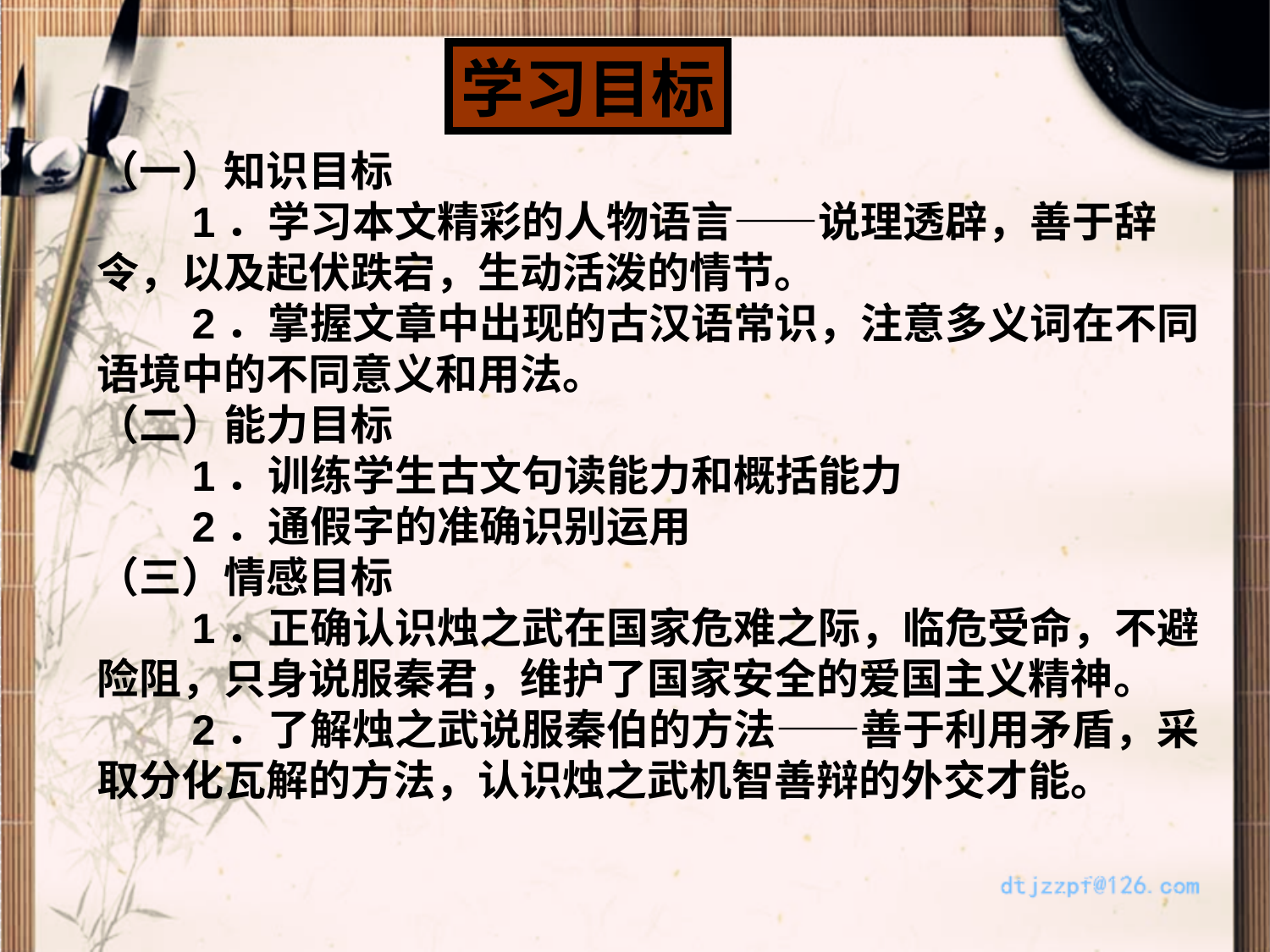

学习目标
（一）知识目标
　　1．学习本文精彩的人物语言——说理透辟，善于辞令，以及起伏跌宕，生动活泼的情节。
　　2．掌握文章中出现的古汉语常识，注意多义词在不同语境中的不同意义和用法。
（二）能力目标
　　1．训练学生古文句读能力和概括能力
　　2．通假字的准确识别运用
（三）情感目标
　　1．正确认识烛之武在国家危难之际，临危受命，不避险阻，只身说服秦君，维护了国家安全的爱国主义精神。
　　2．了解烛之武说服秦伯的方法——善于利用矛盾，采取分化瓦解的方法，认识烛之武机智善辩的外交才能。